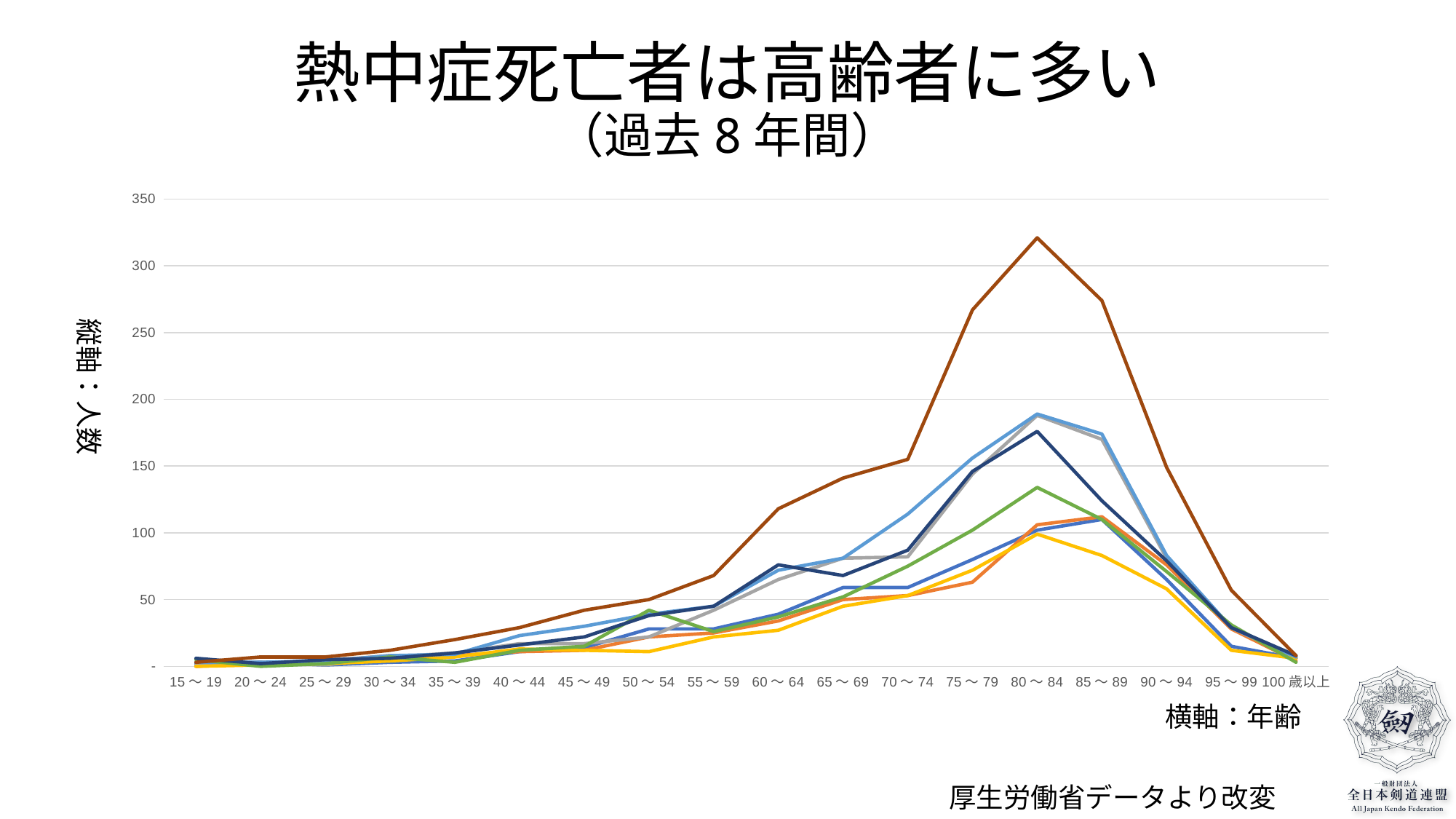

# 熱中症死亡者は高齢者に多い （過去8年間）

### Chart

| Category |   5  |   1  |  -  |   1  |   3  |  -  |   4  |   2  |
|---|---|---|---|---|---|---|---|---|
| 15～19 | 2.0 | 0.0 | 1.0 | 0.0 | 3.0 | 5.0 | 6.0 | 3.0 |
| 20～24 | 3.0 | 2.0 | 3.0 | 1.0 | 3.0 | 0.0 | 2.0 | 7.0 |
| 25～29 | 1.0 | 4.0 | 1.0 | 2.0 | 4.0 | 2.0 | 5.0 | 7.0 |
| 30～34 | 3.0 | 8.0 | 7.0 | 4.0 | 8.0 | 7.0 | 6.0 | 12.0 |
| 35～39 | 4.0 | 8.0 | 10.0 | 7.0 | 9.0 | 3.0 | 10.0 | 20.0 |
| 40～44 | 11.0 | 11.0 | 17.0 | 13.0 | 23.0 | 12.0 | 16.0 | 29.0 |
| 45～49 | 14.0 | 12.0 | 17.0 | 12.0 | 30.0 | 15.0 | 22.0 | 42.0 |
| 50～54 | 28.0 | 22.0 | 22.0 | 11.0 | 39.0 | 42.0 | 38.0 | 50.0 |
| 55～59 | 28.0 | 25.0 | 42.0 | 22.0 | 45.0 | 26.0 | 45.0 | 68.0 |
| 60～64 | 39.0 | 34.0 | 65.0 | 27.0 | 72.0 | 37.0 | 76.0 | 118.0 |
| 65～69 | 59.0 | 50.0 | 81.0 | 45.0 | 81.0 | 52.0 | 68.0 | 141.0 |
| 70～74 | 59.0 | 53.0 | 82.0 | 53.0 | 114.0 | 75.0 | 87.0 | 155.0 |
| 75～79 | 80.0 | 63.0 | 144.0 | 72.0 | 156.0 | 102.0 | 146.0 | 267.0 |
| 80～84 | 102.0 | 106.0 | 188.0 | 99.0 | 189.0 | 134.0 | 176.0 | 321.0 |
| 85～89 | 110.0 | 112.0 | 170.0 | 83.0 | 174.0 | 110.0 | 124.0 | 274.0 |
| 90～94 | 65.0 | 76.0 | 81.0 | 58.0 | 83.0 | 71.0 | 79.0 | 149.0 |
| 95～99 | 15.0 | 28.0 | 29.0 | 12.0 | 29.0 | 31.0 | 29.0 | 57.0 |
| 100歳以上 | 6.0 | 4.0 | 6.0 | 6.0 | 7.0 | 3.0 | 8.0 | 8.0 |
縦軸：人数
横軸：年齢
厚生労働省データより改変